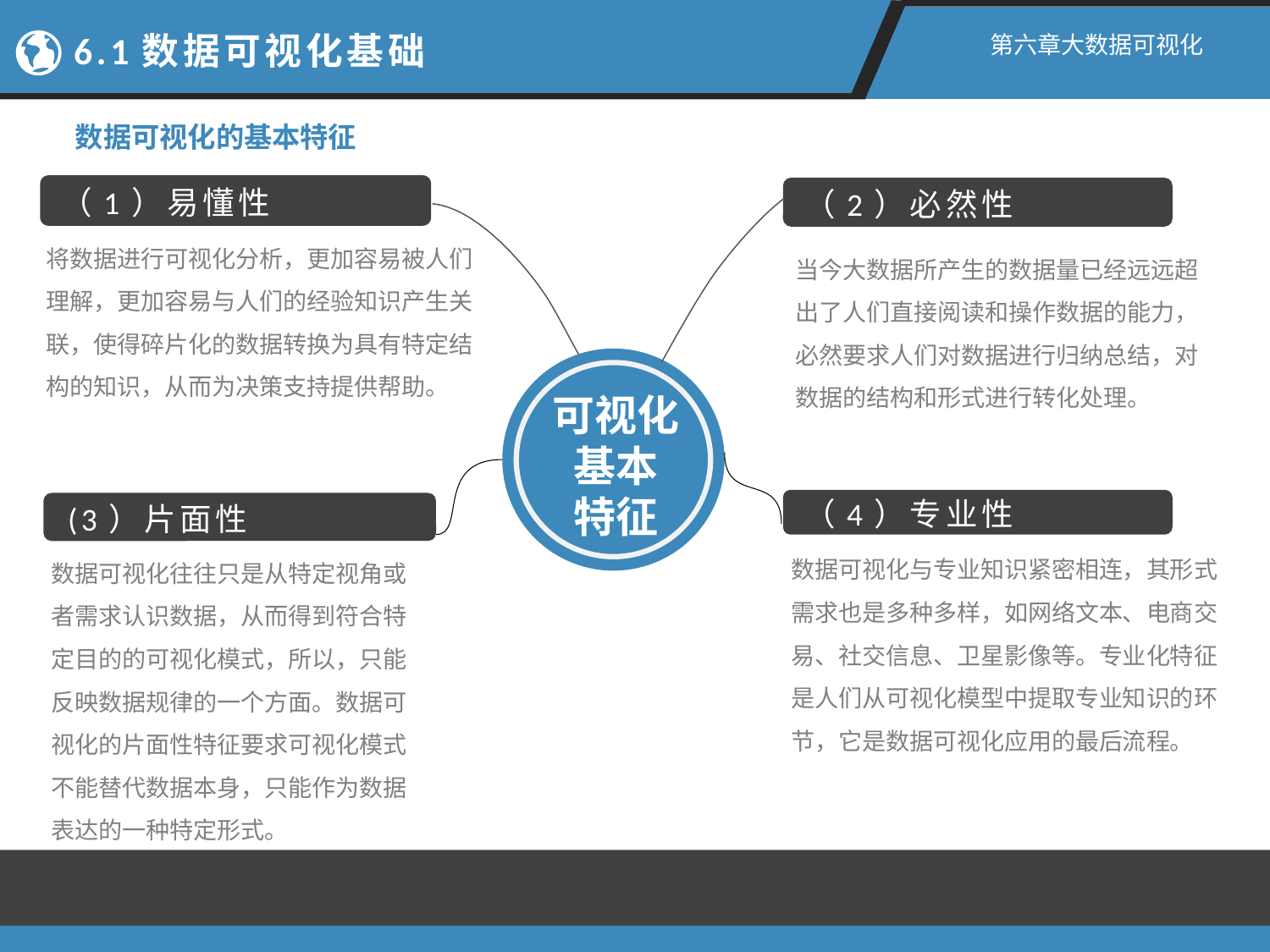

6.1数据可视化基础
第六章大数据可视化

数据可视化的基本特征

（1）易懂性

（2）必然性

将数据进行可视化分析，更加容易被人们理解，更加容易与人们的经验知识产生关联，使得碎片化的数据转换为具有特定结构的知识，从而为决策支持提供帮助。
当今大数据所产生的数据量已经远远超出了人们直接阅读和操作数据的能力，必然要求人们对数据进行归纳总结，对数据的结构和形式进行转化处理。

可视化基本
特征
（4）专业性

(3）片面性

数据可视化与专业知识紧密相连，其形式需求也是多种多样，如网络文本、电商交易、社交信息、卫星影像等。专业化特征是人们从可视化模型中提取专业知识的环节，它是数据可视化应用的最后流程。
数据可视化往往只是从特定视角或者需求认识数据，从而得到符合特定目的的可视化模式，所以，只能反映数据规律的一个方面。数据可视化的片面性特征要求可视化模式不能替代数据本身，只能作为数据表达的一种特定形式。